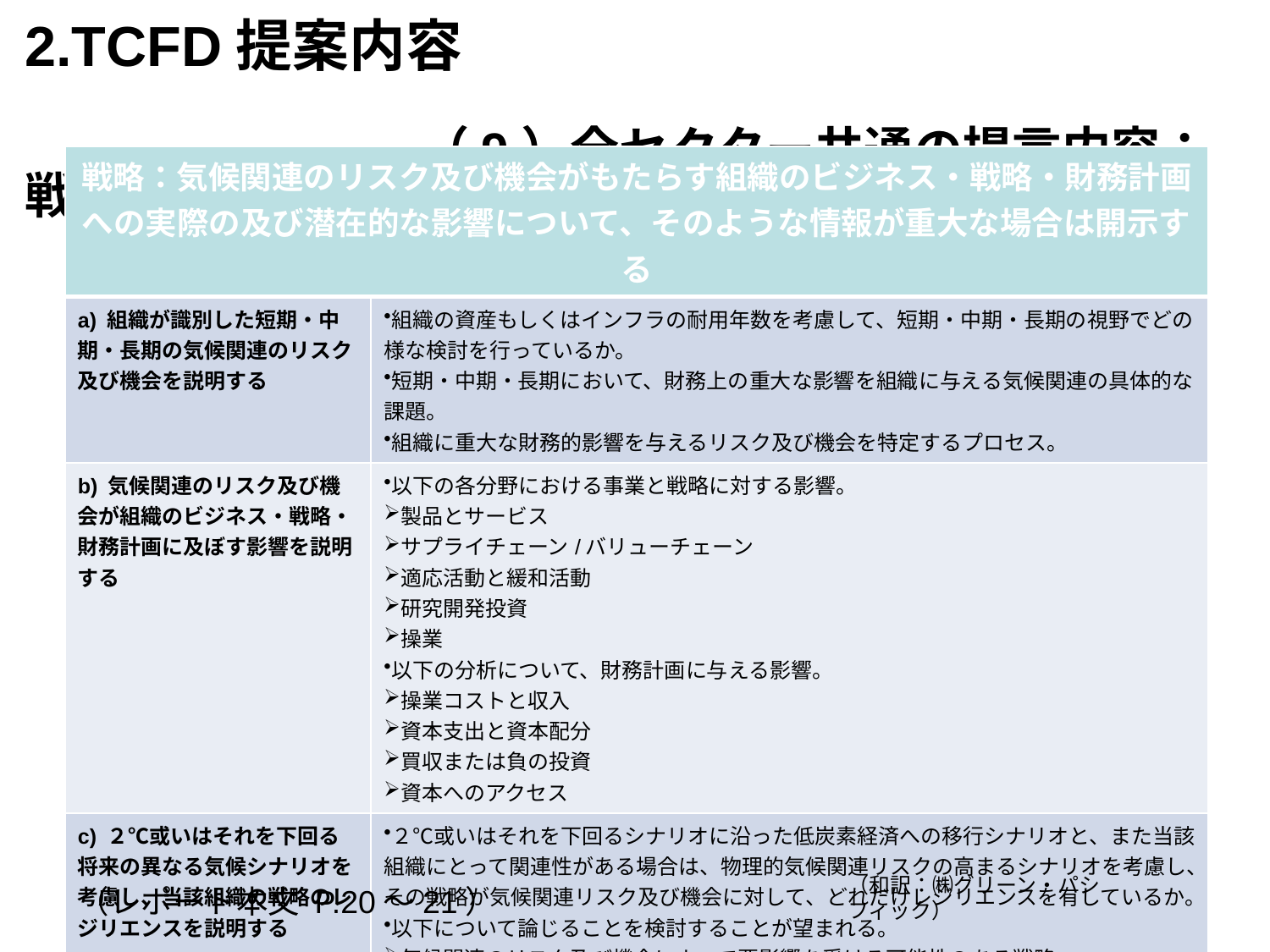

2.TCFD提案内容　　　　　　　　　　　　　　　　　　　　　　　　　　　　　　　　　　　　　　　　　（9）全セクター共通の提言内容：戦略
| 戦略：気候関連のリスク及び機会がもたらす組織のビジネス・戦略・財務計画への実際の及び潜在的な影響について、そのような情報が重大な場合は開示する |  |
| --- | --- |
| a) 組織が識別した短期・中期・長期の気候関連のリスク及び機会を説明する | 組織の資産もしくはインフラの耐用年数を考慮して、短期・中期・長期の視野でどの様な検討を行っているか。 短期・中期・長期において、財務上の重大な影響を組織に与える気候関連の具体的な課題。 組織に重大な財務的影響を与えるリスク及び機会を特定するプロセス。 |
| b) 気候関連のリスク及び機会が組織のビジネス・戦略・財務計画に及ぼす影響を説明する | 以下の各分野における事業と戦略に対する影響。 製品とサービス サプライチェーン/バリューチェーン 適応活動と緩和活動 研究開発投資 操業 以下の分析について、財務計画に与える影響。 操業コストと収入 資本支出と資本配分 買収または負の投資 資本へのアクセス |
| c) ２℃或いはそれを下回る将来の異なる気候シナリオを考慮し、当該組織の戦略のレジリエンスを説明する | ２℃或いはそれを下回るシナリオに沿った低炭素経済への移行シナリオと、また当該組織にとって関連性がある場合は、物理的気候関連リスクの高まるシナリオを考慮し、その戦略が気候関連リスク及び機会に対して、どれだけレジリエンスを有しているか。 以下について論じることを検討することが望まれる。 気候関連のリスク及び機会によって悪影響を受ける可能性のある戦略 潜在的なリスク及び機会に対処するために、戦略がどの様に変化し得るか 検討される気候関連シナリオとその対象期間 |
（和訳：㈱グリーン・パシフィック）
12
12
（レポート本文 P.20～21）